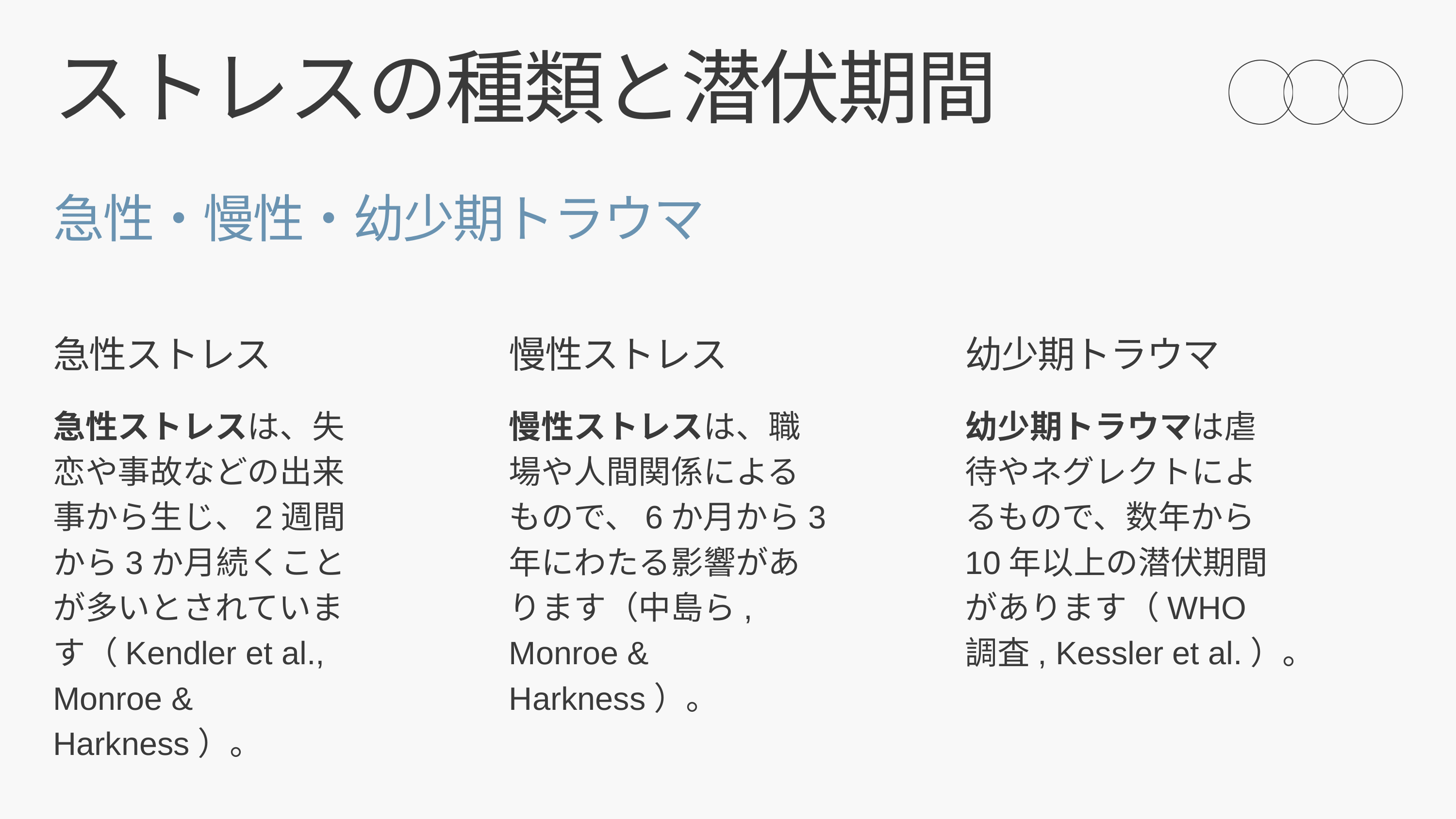

ストレスの種類と潜伏期間
急性・慢性・幼少期トラウマ

急性ストレス
慢性ストレス
幼少期トラウマ
急性ストレスは、失恋や事故などの出来事から生じ、2週間から3か月続くことが多いとされています（Kendler et al., Monroe & Harkness）。
慢性ストレスは、職場や人間関係によるもので、6か月から3年にわたる影響があります（中島ら, Monroe & Harkness）。
幼少期トラウマは虐待やネグレクトによるもので、数年から10年以上の潜伏期間があります（WHO調査, Kessler et al.）。